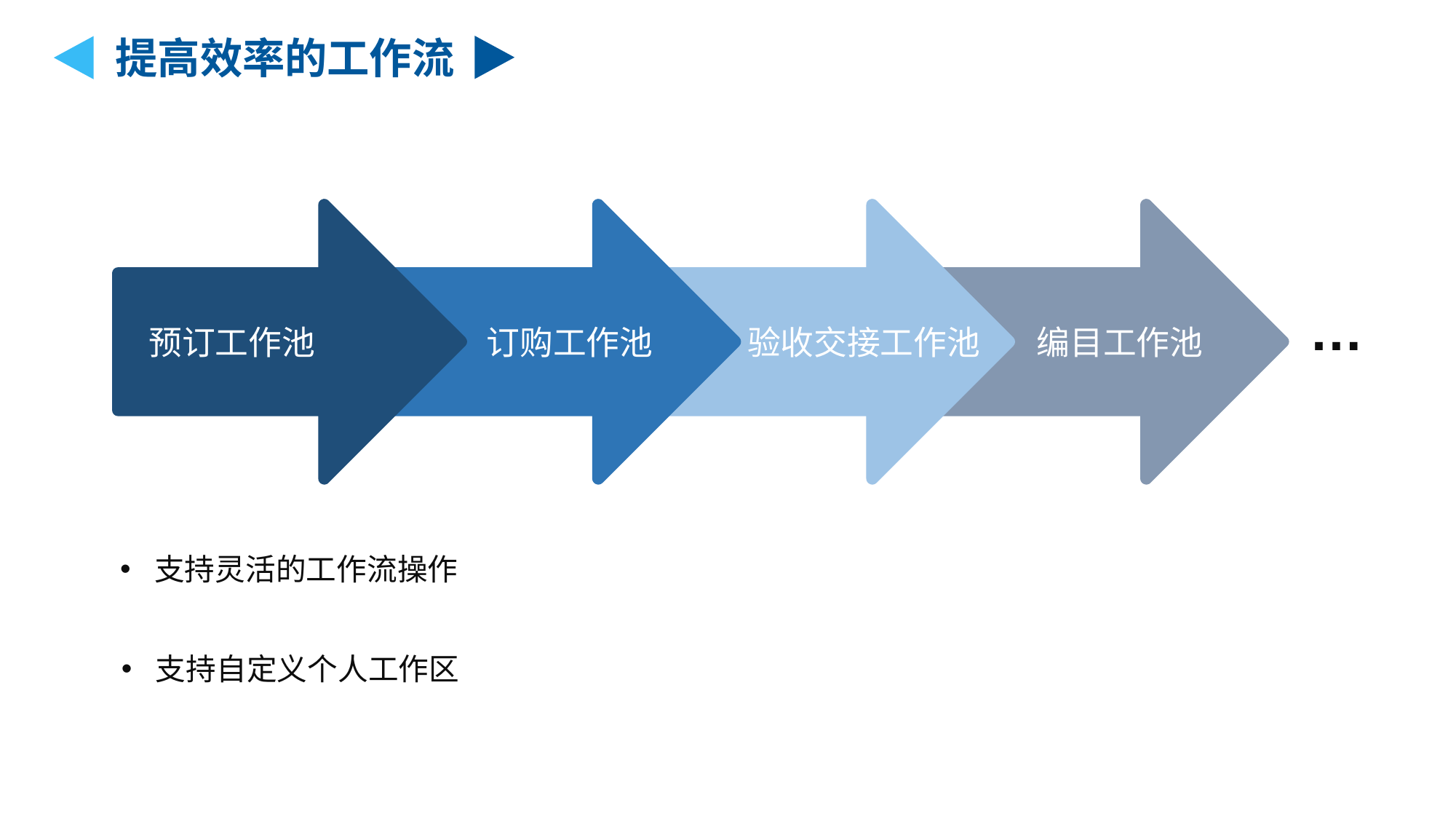

提高效率的工作流

…
预订工作池
订购工作池
验收交接工作池
编目工作池
支持灵活的工作流操作
支持自定义个人工作区